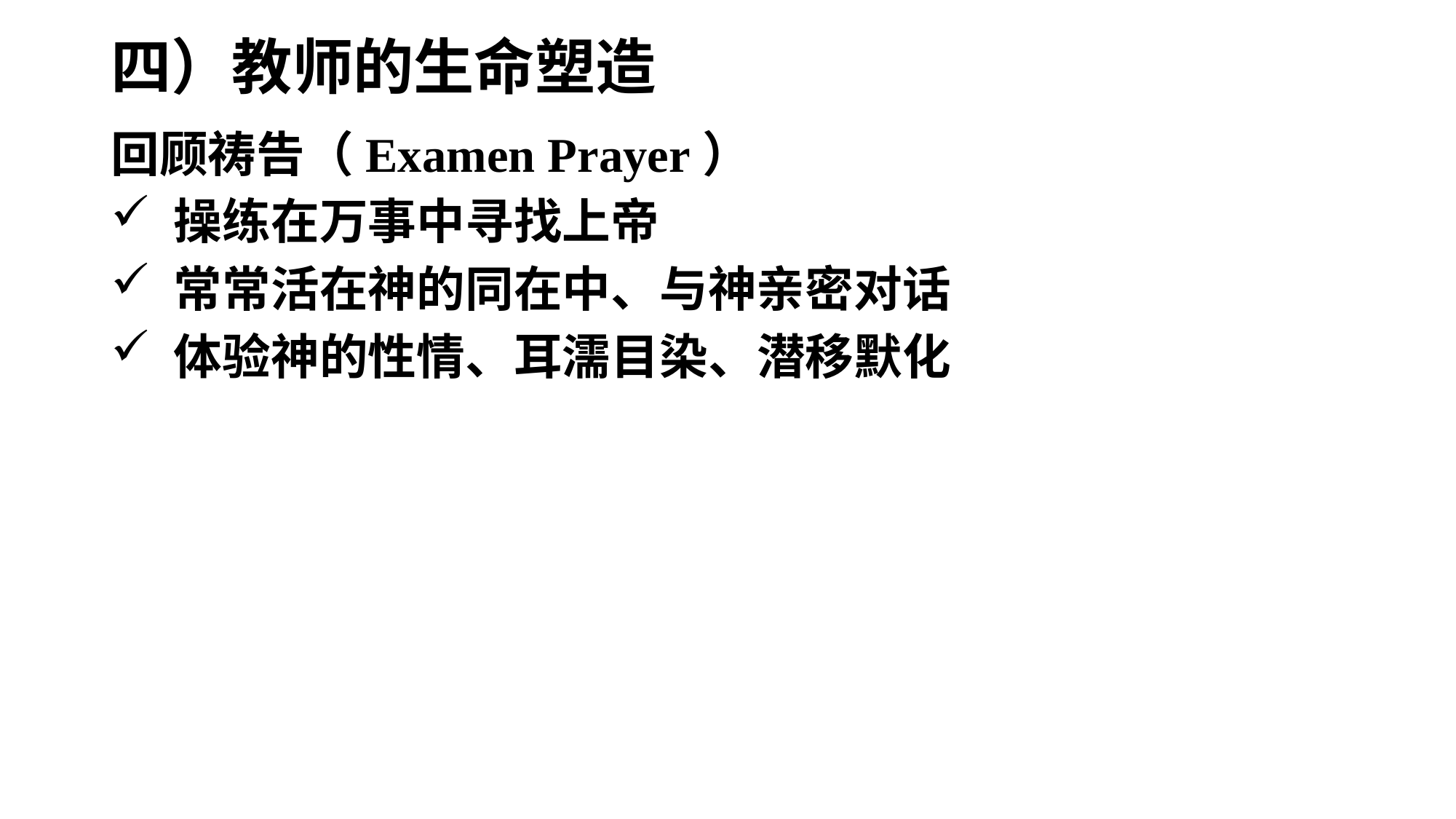

# 四）教师的生命塑造
回顾祷告（Examen Prayer）
 操练在万事中寻找上帝
 常常活在神的同在中、与神亲密对话
 体验神的性情、耳濡目染、潜移默化